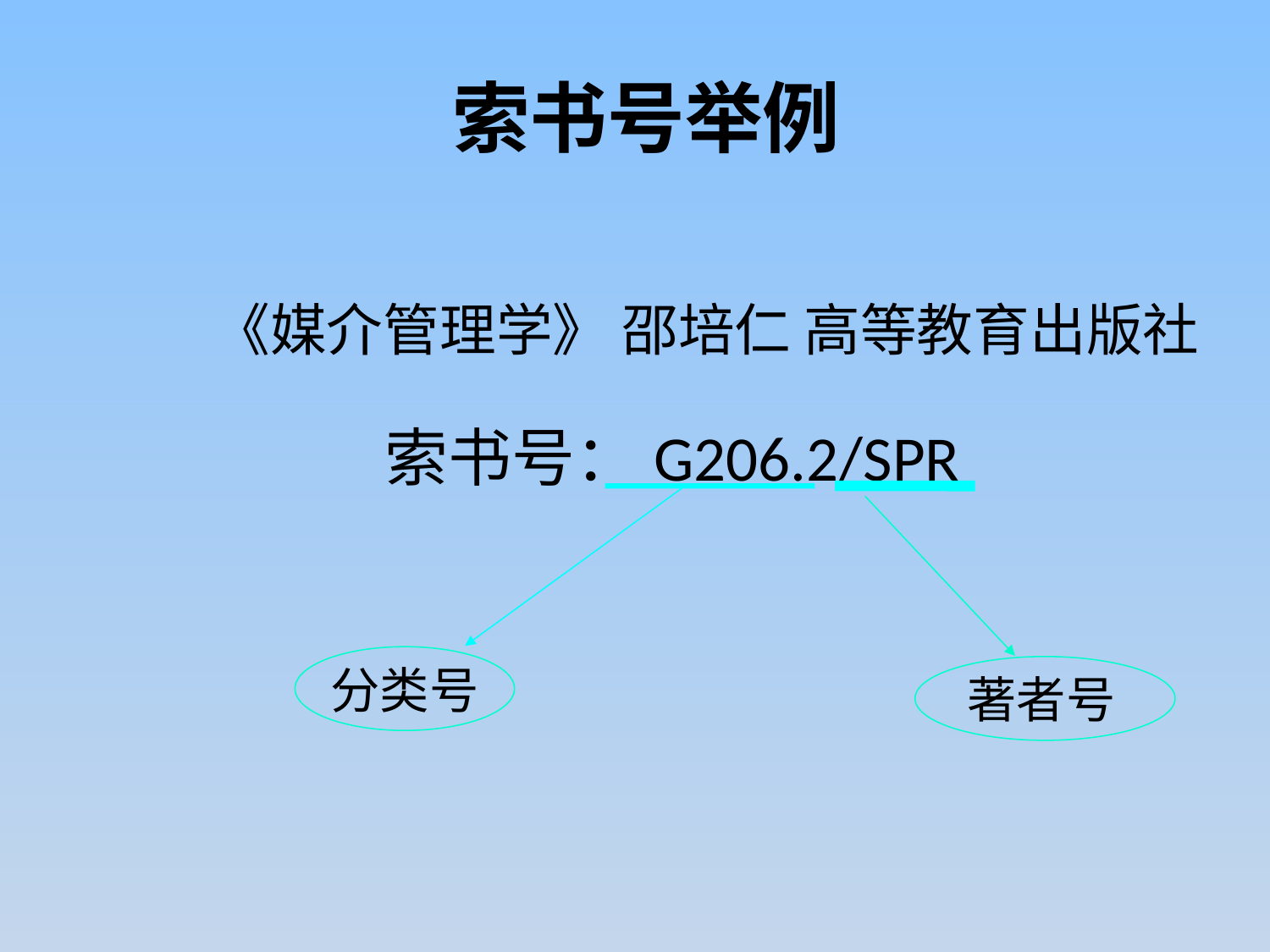

索书号举例
        《媒介管理学》 邵培仁 高等教育出版社

                          索书号：G206.2/SPR

分类号
著者号